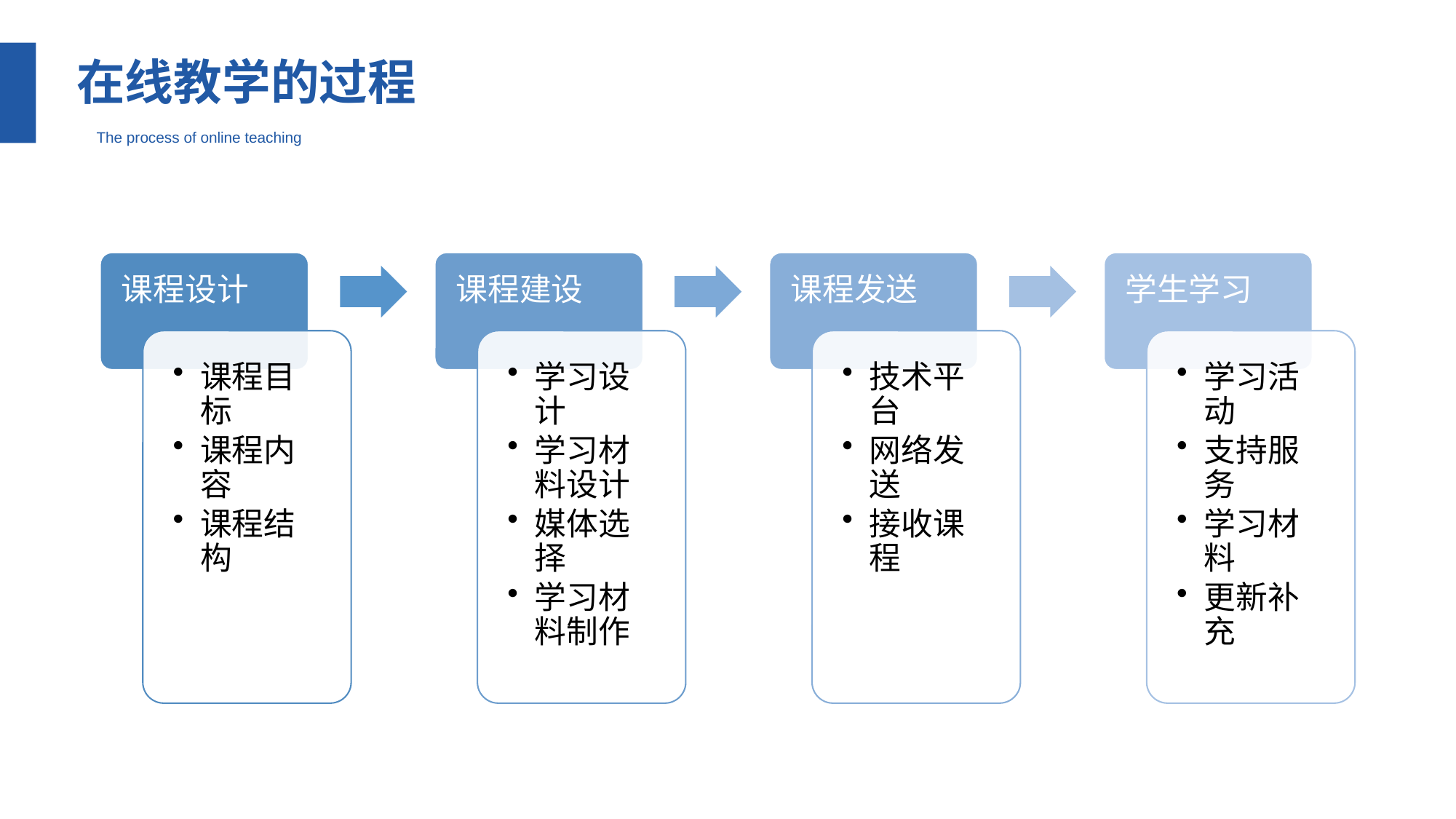

在线教学的过程
The process of online teaching
课程设计
课程目标
课程内容
课程结构

课程建设
学习设计
学习材料设计
媒体选择
学习材料制作

课程发送
技术平台
网络发送
接收课程

学生学习
学习活动
支持服务
学习材料
更新补充